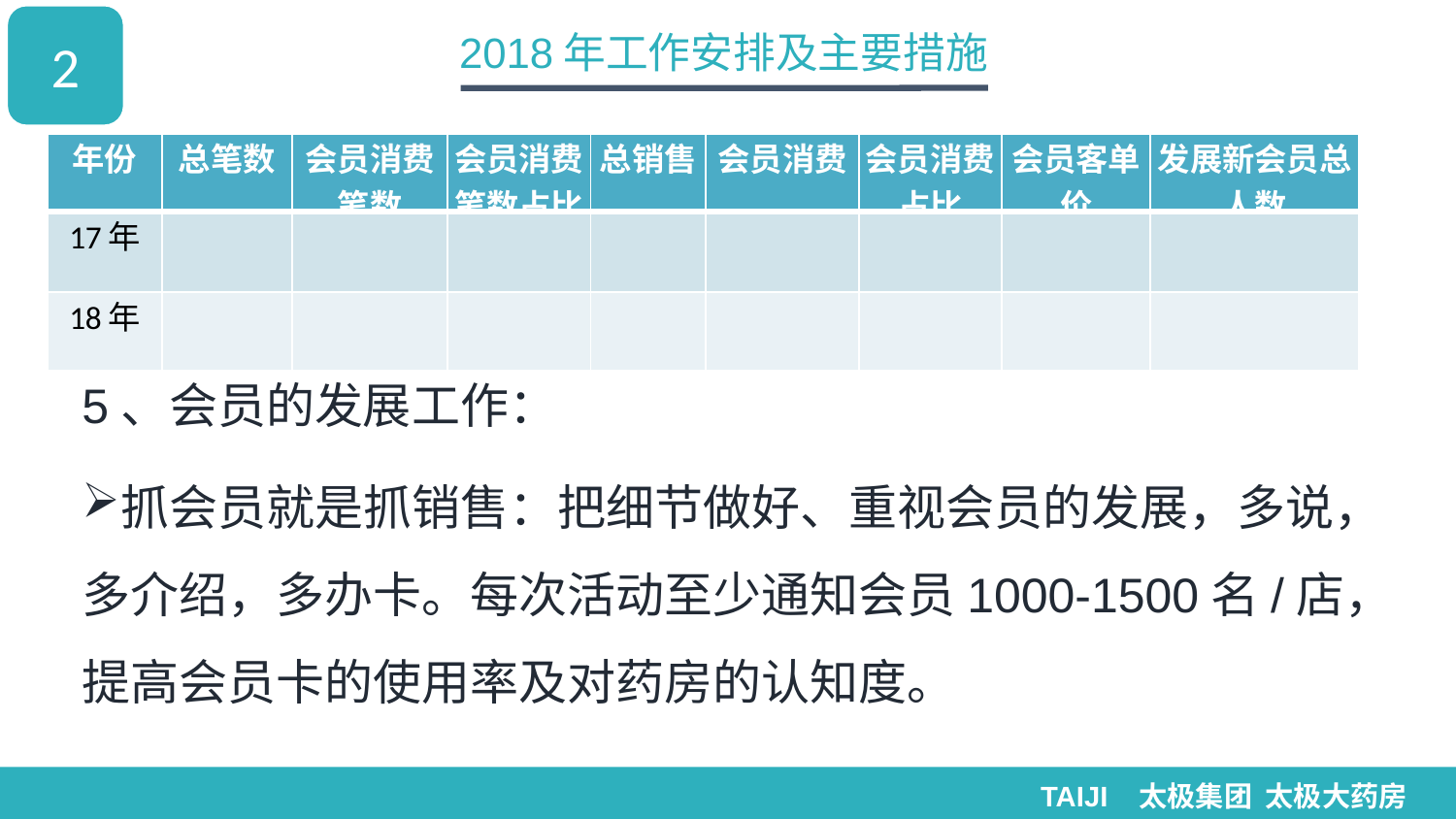

2
2018年工作安排及主要措施
4

5、会员的发展工作：
抓会员就是抓销售：把细节做好、重视会员的发展，多说，
多介绍，多办卡。每次活动至少通知会员1000-1500名/店，提高会员卡的使用率及对药房的认知度。

| 年份 | 总笔数 | 会员消费笔数 | 会员消费笔数占比 | 总销售 | 会员消费 | 会员消费占比 | 会员客单价 | 发展新会员总人数 |
| --- | --- | --- | --- | --- | --- | --- | --- | --- |
| 17年 |  |  |  |  |  |  |  |  |
| 18年 |  |  |  |  |  |  |  |  |

TAIJI   太极集团  太极大药房